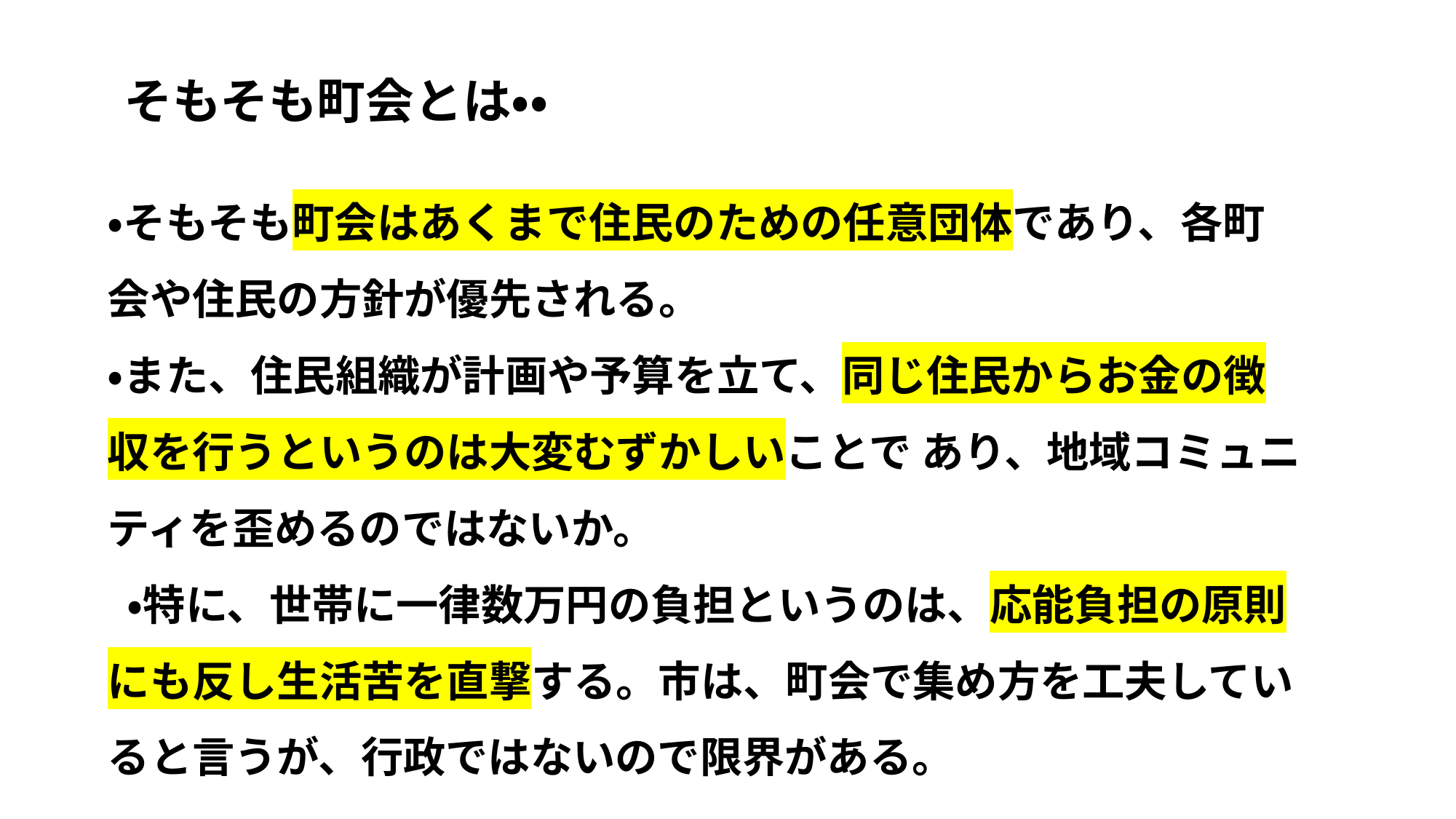

そもそも町会とは・・
・そもそも町会はあくまで住民のための任意団体であり、各町会や住民の方針が優先される。
・また、住民組織が計画や予算を立て、同じ住民からお金の徴収を行うというのは大変むずかしいことで あり、地域コミュニティを歪めるのではないか。
 ・特に、世帯に一律数万円の負担というのは、応能負担の原則にも反し生活苦を直撃する。市は、町会で集め方を工夫していると言うが、行政ではないので限界がある。